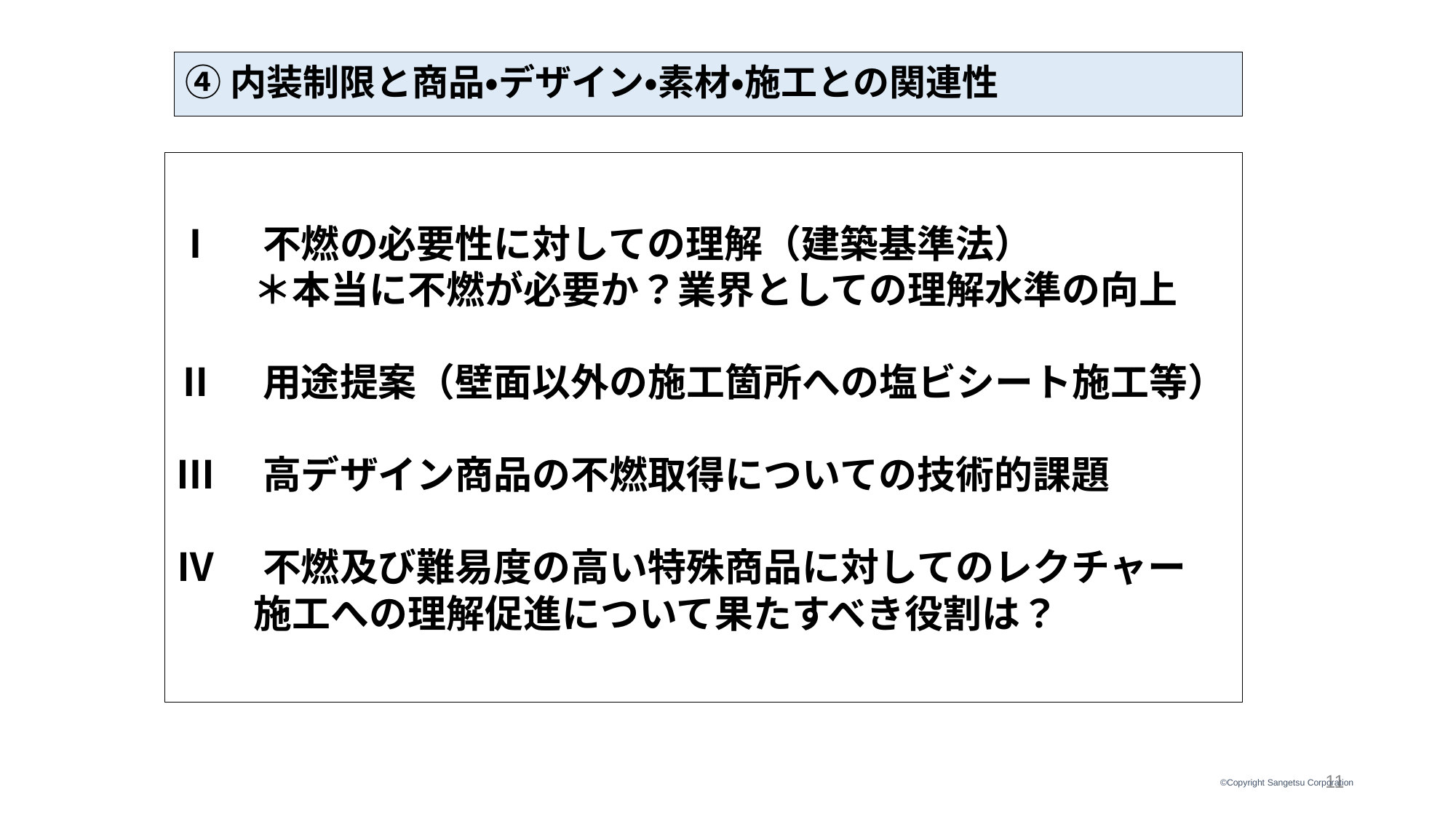

# ④内装制限と商品・デザイン・素材・施工との関連性
Ⅰ　不燃の必要性に対しての理解（建築基準法）
　　＊本当に不燃が必要か？業界としての理解水準の向上

Ⅱ　用途提案（壁面以外の施工箇所への塩ビシート施工等）

Ⅲ　高デザイン商品の不燃取得についての技術的課題

Ⅳ　不燃及び難易度の高い特殊商品に対してのレクチャー
　　施工への理解促進について果たすべき役割は？
11